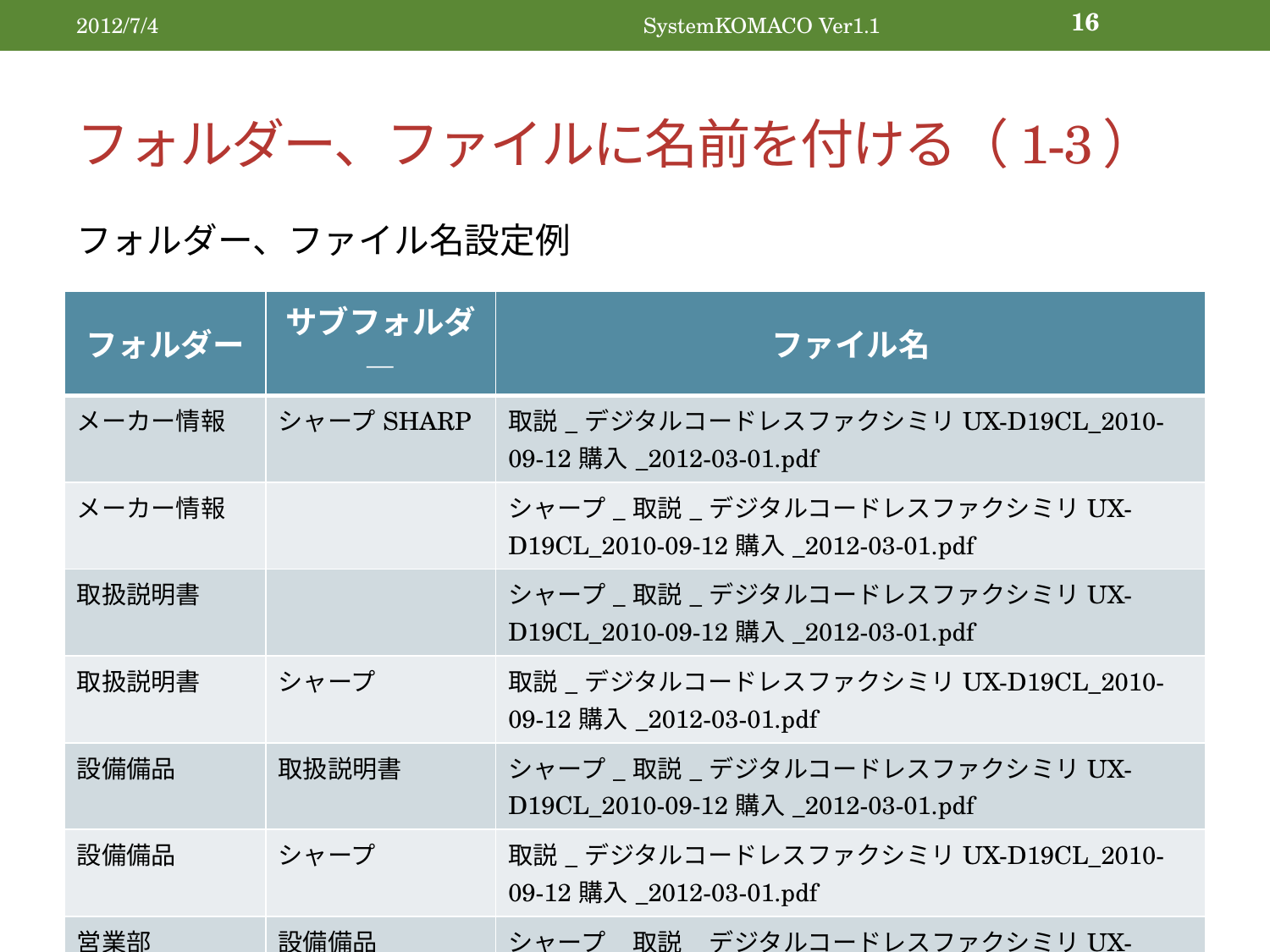

2012/7/4
SystemKOMACO Ver1.1
16
# フォルダー、ファイルに名前を付ける（1-3）
フォルダー、ファイル名設定例
| フォルダー | サブフォルダ― | ファイル名 |
| --- | --- | --- |
| メーカー情報 | シャープSHARP | 取説\_デジタルコードレスファクシミリUX-D19CL\_2010-09-12購入\_2012-03-01.pdf |
| メーカー情報 |  | シャープ\_取説\_デジタルコードレスファクシミリUX-D19CL\_2010-09-12購入\_2012-03-01.pdf |
| 取扱説明書 |  | シャープ\_取説\_デジタルコードレスファクシミリUX-D19CL\_2010-09-12購入\_2012-03-01.pdf |
| 取扱説明書 | シャープ | 取説\_デジタルコードレスファクシミリUX-D19CL\_2010-09-12購入\_2012-03-01.pdf |
| 設備備品 | 取扱説明書 | シャープ\_取説\_デジタルコードレスファクシミリUX-D19CL\_2010-09-12購入\_2012-03-01.pdf |
| 設備備品 | シャープ | 取説\_デジタルコードレスファクシミリUX-D19CL\_2010-09-12購入\_2012-03-01.pdf |
| 営業部 | 設備備品 | シャープ\_取説\_デジタルコードレスファクシミリUX-D19CL\_2010-09-12購入\_2012-03-01.pdf |